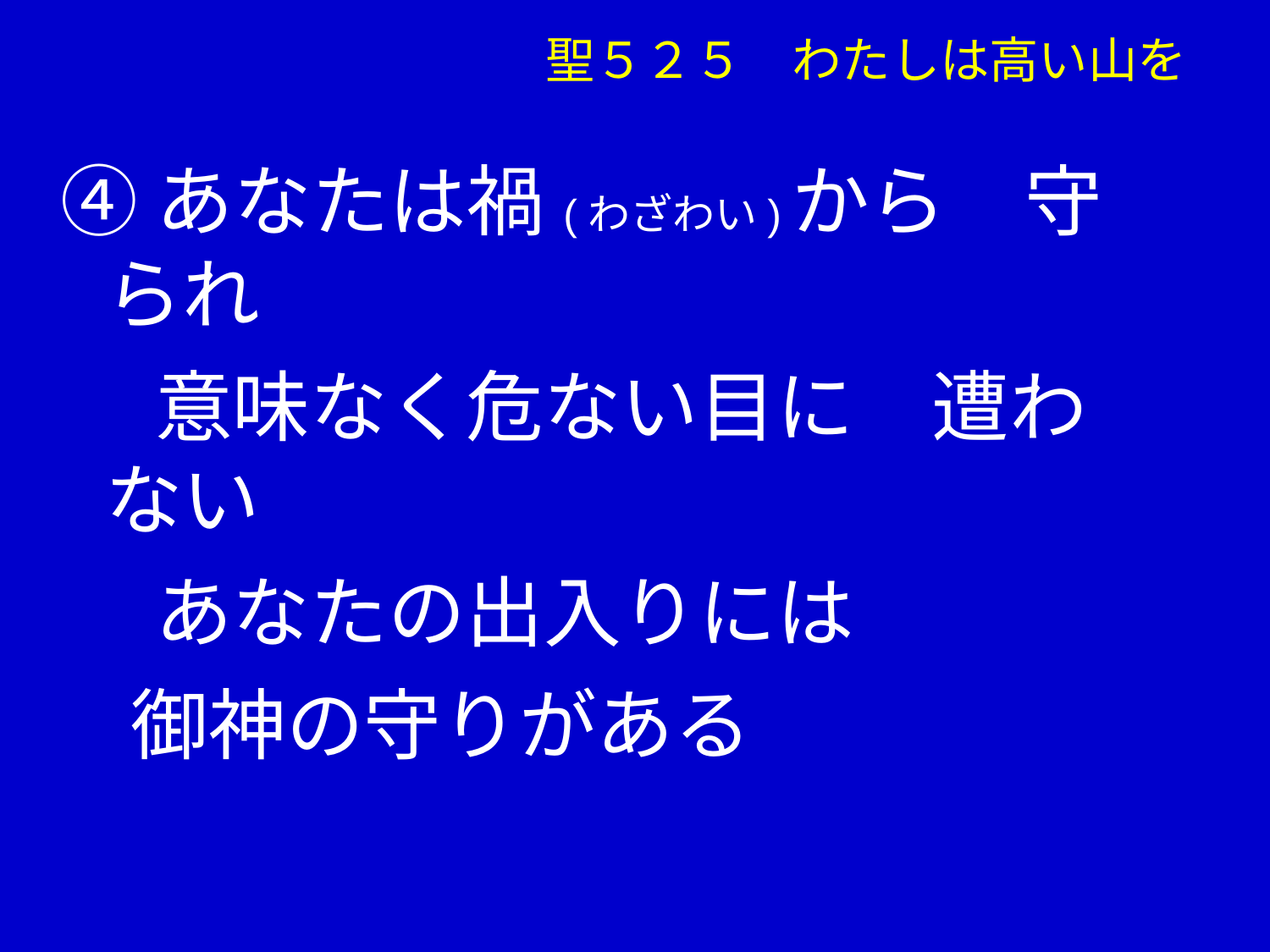

聖５２５　わたしは高い山を
④あなたは禍(わざわい)から　守られ
　 意味なく危ない目に　遭わない
　 あなたの出入りには
   御神の守りがある